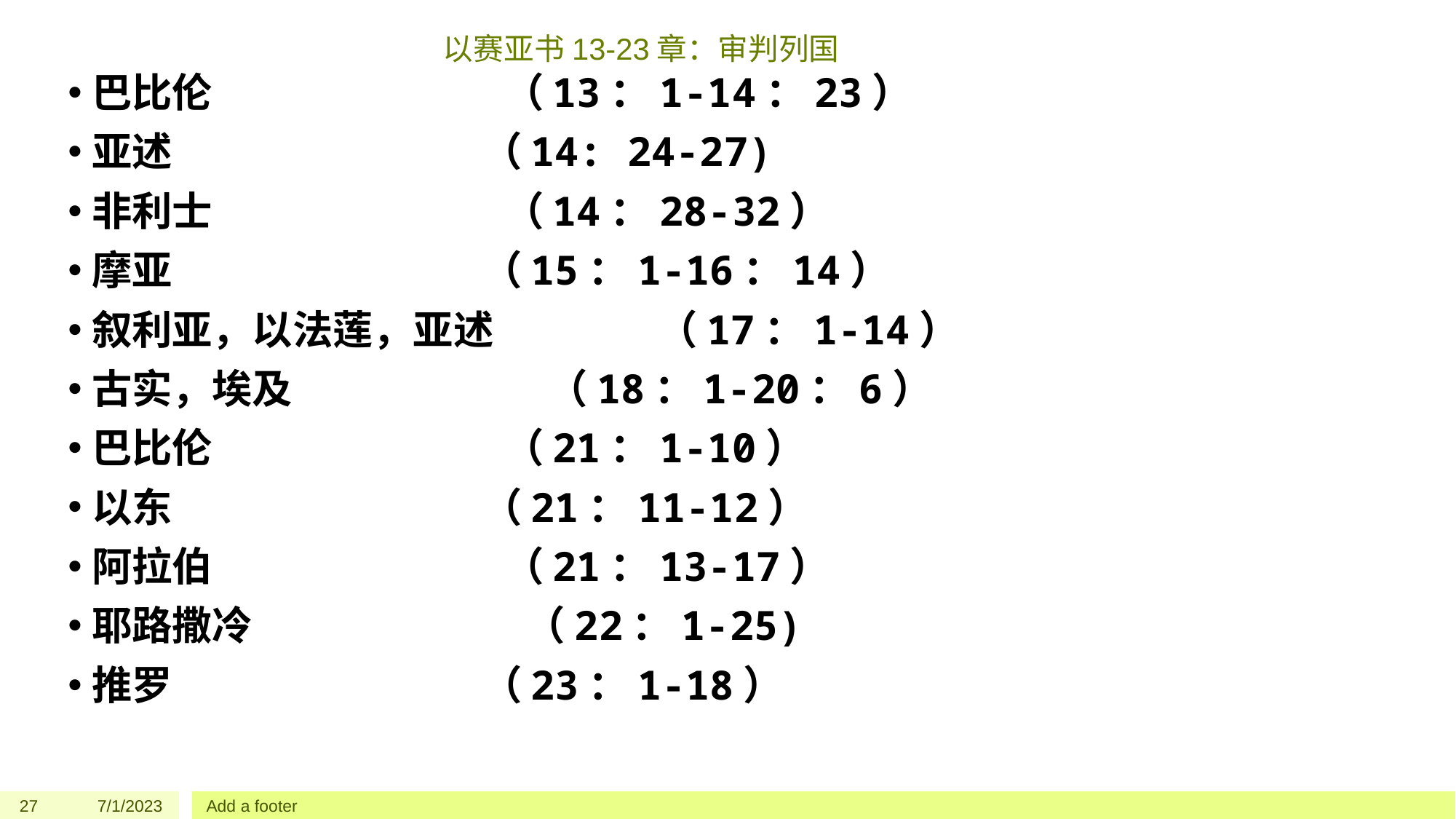

# 以赛亚书13-23章：审判列国
巴比伦                                （13：1-14：23）
亚述                                  （14: 24-27)
非利士                                （14：28-32）
摩亚                                  （15：1-16：14）
叙利亚，以法莲，亚述                  （17：1-14）
古实，埃及                            （18：1-20：6）
巴比伦                                （21：1-10）
以东                                  （21：11-12）
阿拉伯                                （21：13-17）
耶路撒冷                              （22：1-25)
推罗                                  （23：1-18）
27
7/1/2023
Add a footer